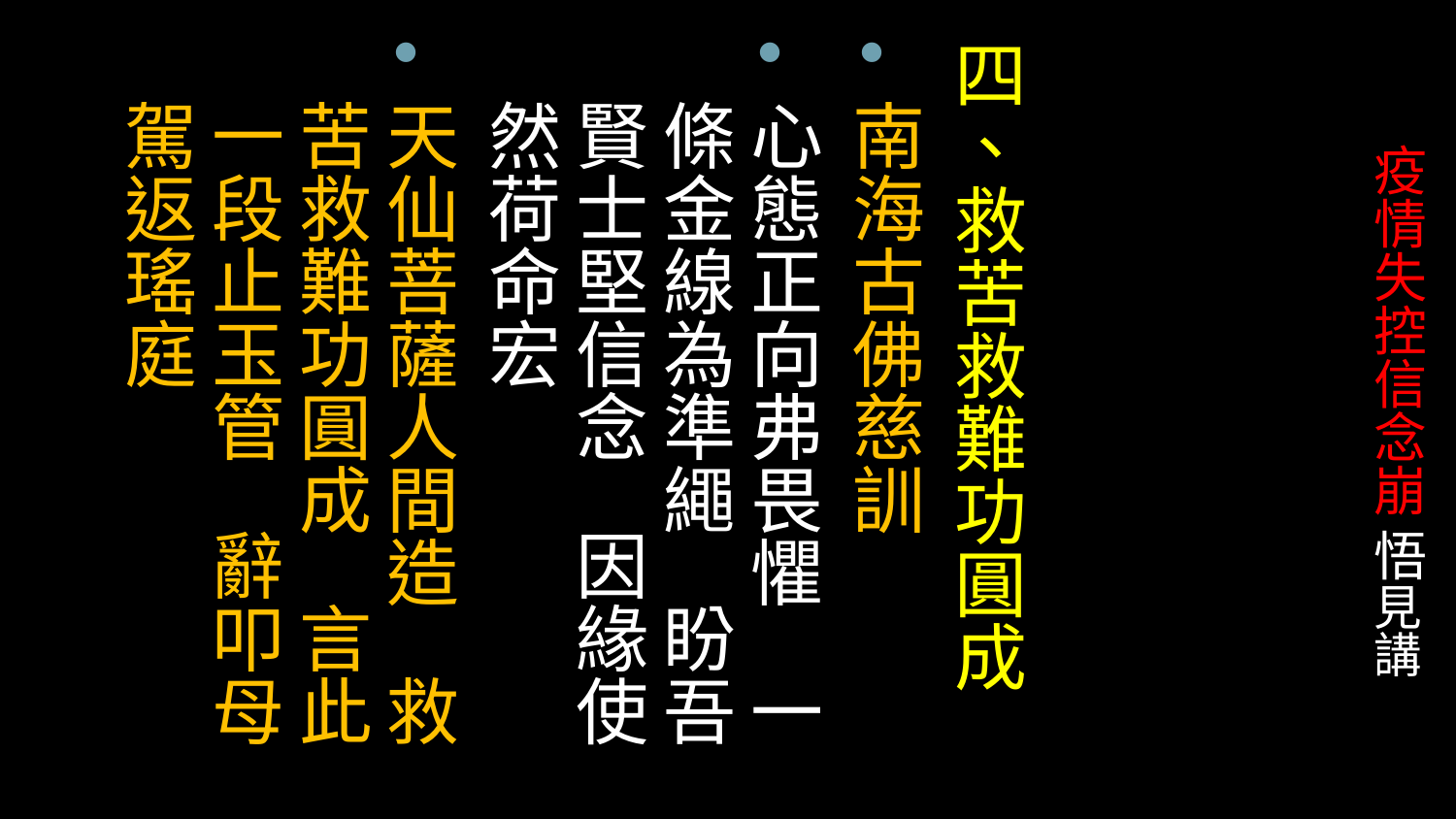

四、救苦救難功圓成
南海古佛慈訓
心態正向弗畏懼    一條金線為準繩    盼吾賢士堅信念    因緣使然荷命宏
天仙菩薩人間造    救苦救難功圓成    言此一段止玉管    辭叩母駕返瑤庭

# 疫情失控信念崩 悟見講